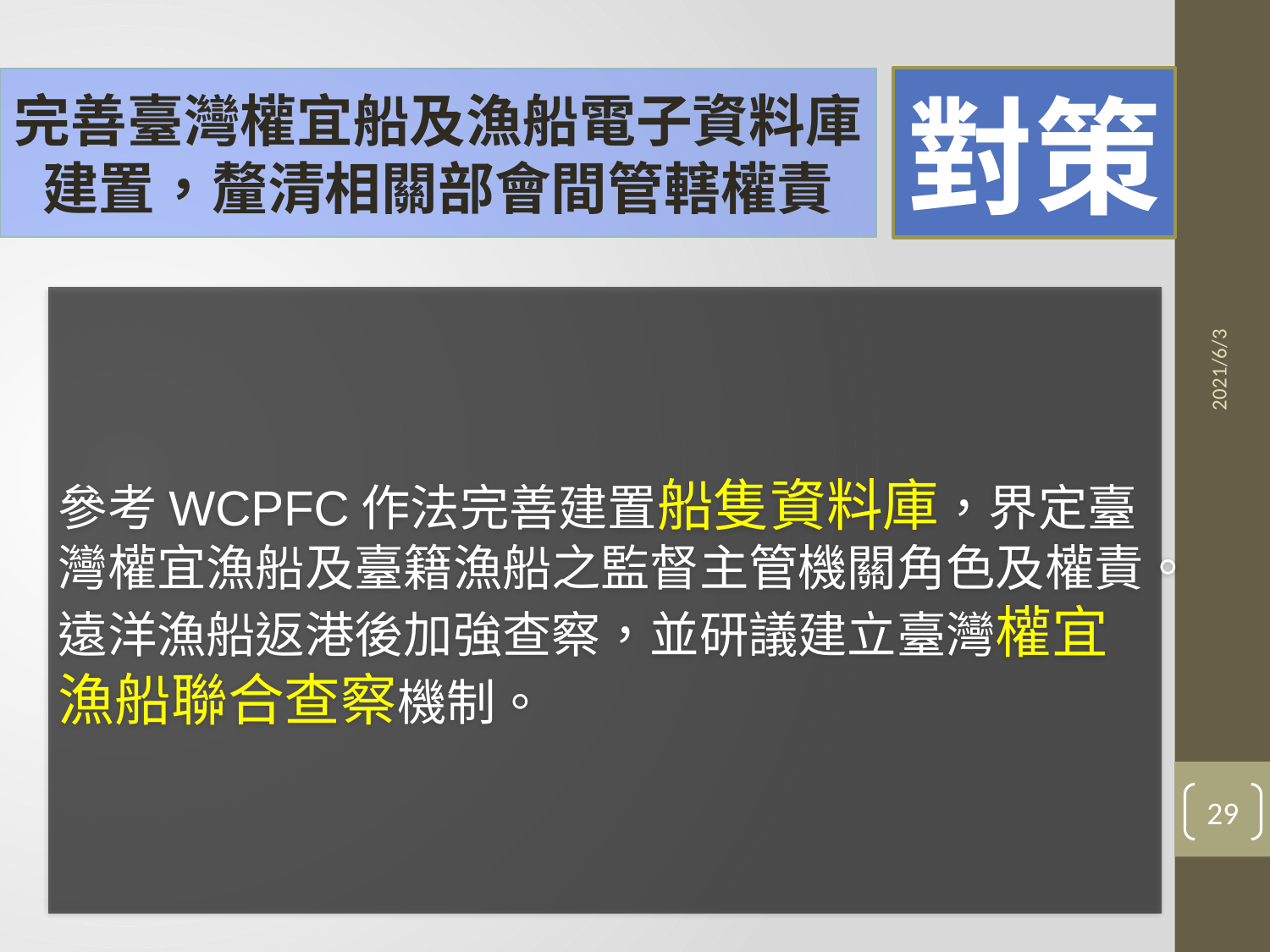

對策
完善臺灣權宜船及漁船電子資料庫建置，釐清相關部會間管轄權責
2021/6/3
參考WCPFC作法完善建置船隻資料庫，界定臺灣權宜漁船及臺籍漁船之監督主管機關角色及權責。
遠洋漁船返港後加強查察，並研議建立臺灣權宜漁船聯合查察機制。

29